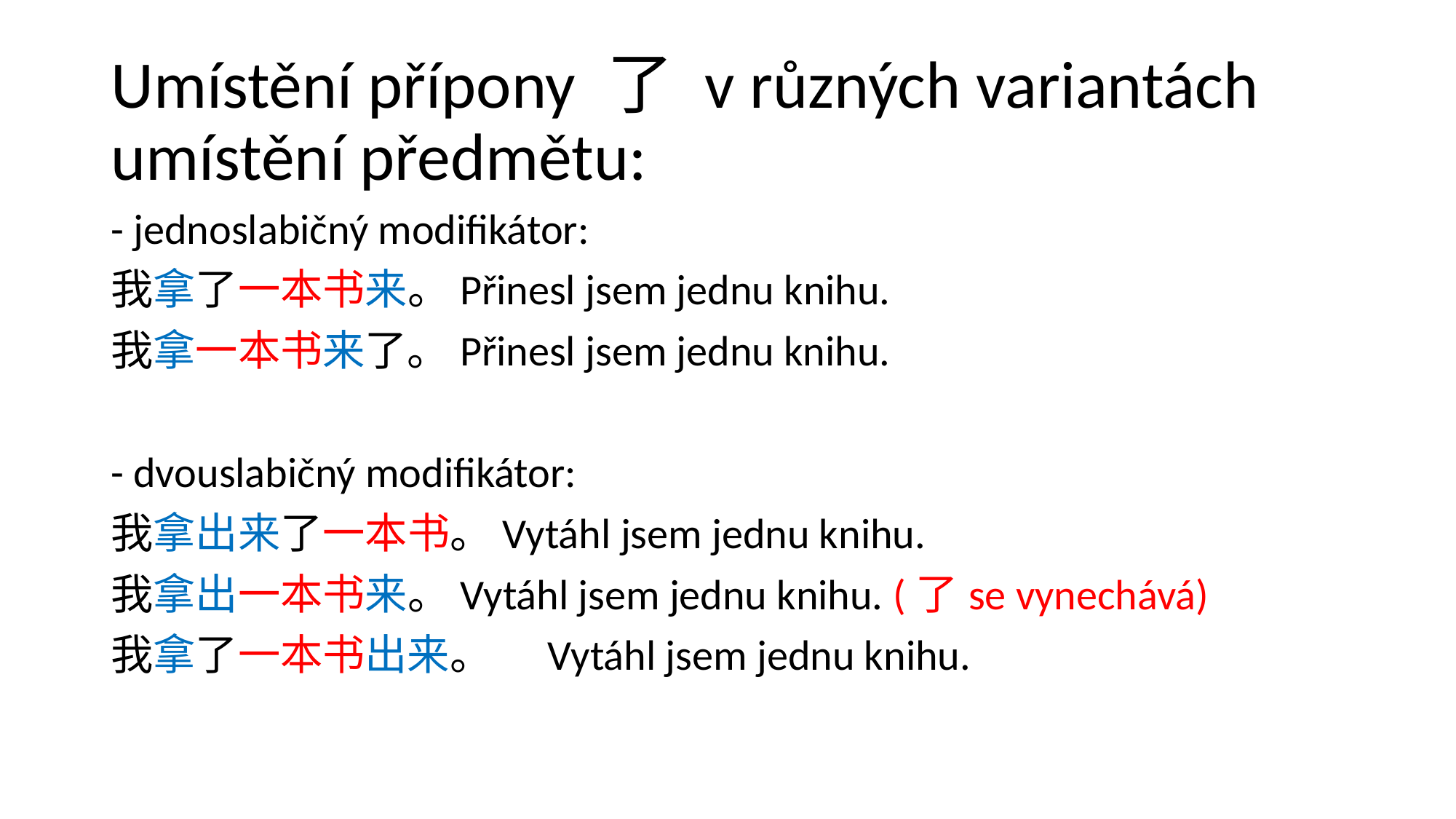

# Umístění přípony 了 v různých variantách umístění předmětu:
- jednoslabičný modifikátor:
我拿了一本书来。Přinesl jsem jednu knihu.
我拿一本书来了。Přinesl jsem jednu knihu.

- dvouslabičný modifikátor:
我拿出来了一本书。Vytáhl jsem jednu knihu.
我拿出一本书来。Vytáhl jsem jednu knihu. (了se vynechává)
我拿了一本书出来。 	Vytáhl jsem jednu knihu.